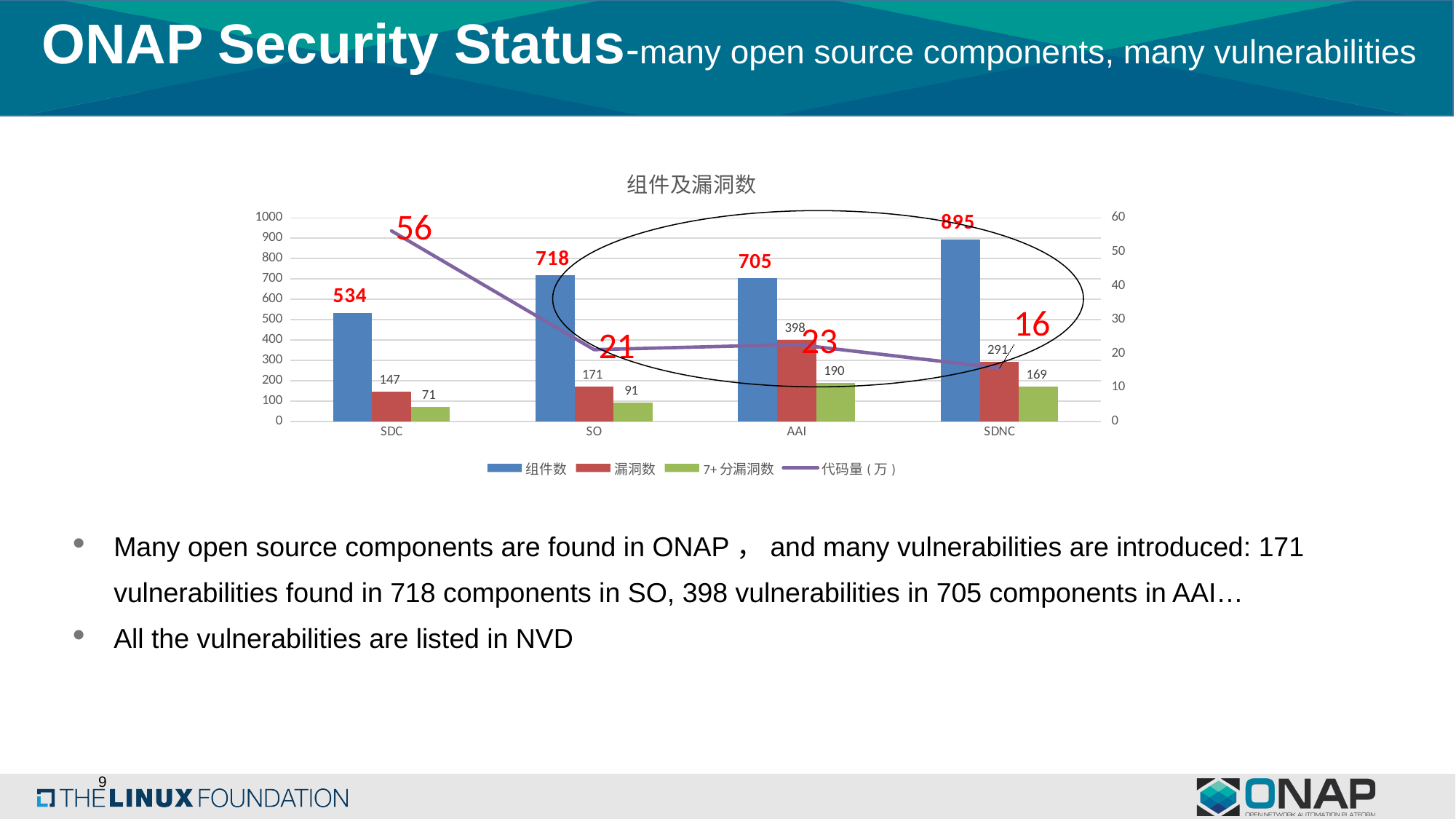

# ONAP Security Status-many open source components, many vulnerabilities

### Chart: 组件及漏洞数

| Category | 组件数 | 漏洞数 | 7+分漏洞数 | 代码量(万) |
|---|---|---|---|---|
| SDC | 534.0 | 147.0 | 71.0 | 56.1625 |
| SO | 718.0 | 171.0 | 91.0 | 21.1281 |
| AAI | 705.0 | 398.0 | 190.0 | 22.650199999999998 |
| SDNC | 895.0 | 291.0 | 169.0 | 15.699699999999998 |
Many open source components are found in ONAP，and many vulnerabilities are introduced: 171 vulnerabilities found in 718 components in SO, 398 vulnerabilities in 705 components in AAI…
All the vulnerabilities are listed in NVD